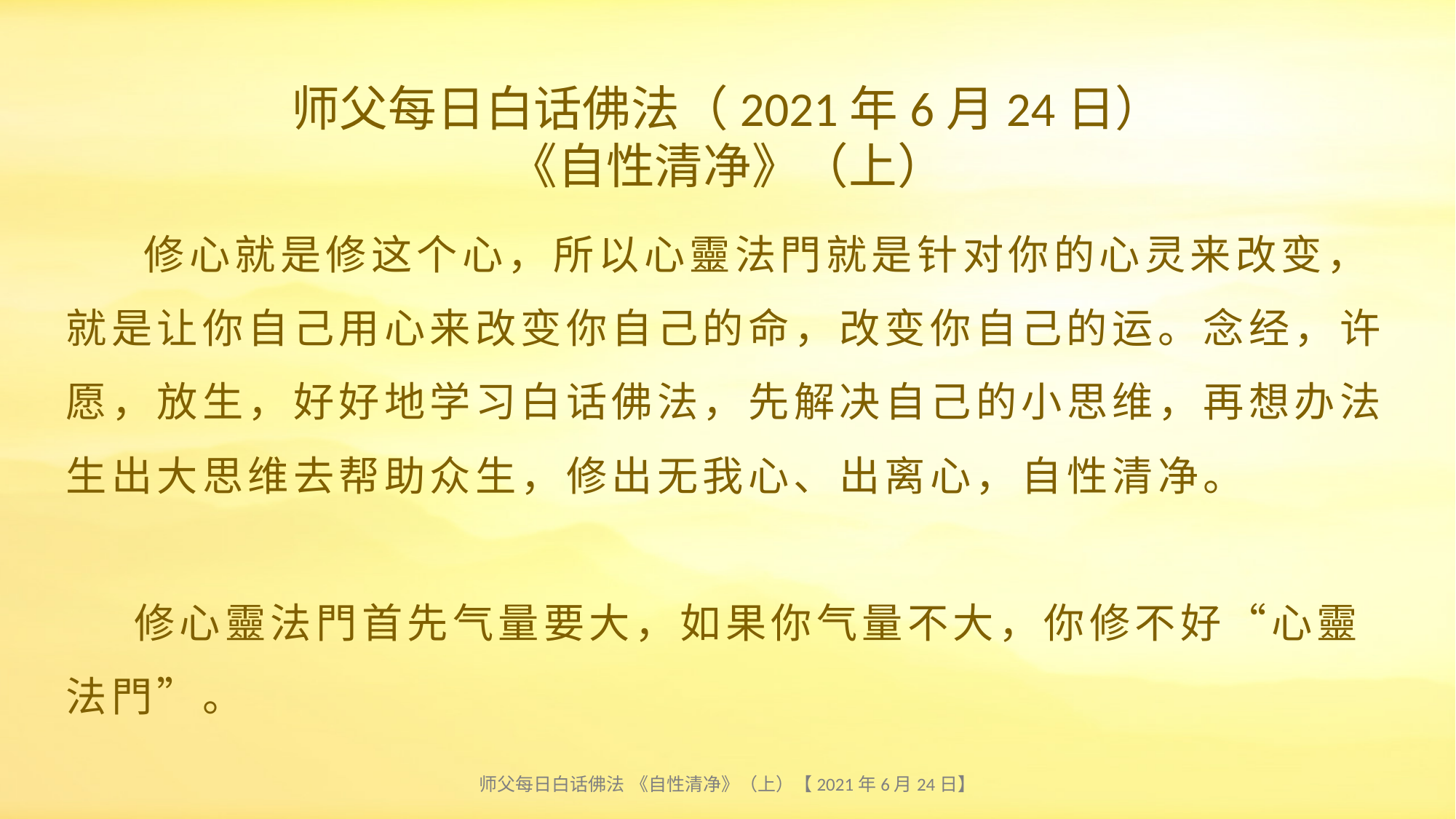

师父每日白话佛法（2021年6月24日）
《自性清净》（上）
# 修心就是修这个心，所以心靈法門就是针对你的心灵来改变，就是让你自己用心来改变你自己的命，改变你自己的运。念经，许愿，放生，好好地学习白话佛法，先解决自己的小思维，再想办法生出大思维去帮助众生，修出无我心、出离心，自性清净。 修心靈法門首先气量要大，如果你气量不大，你修不好“心靈法門”。
师父每日白话佛法 《自性清净》（上）【2021年6月24日】